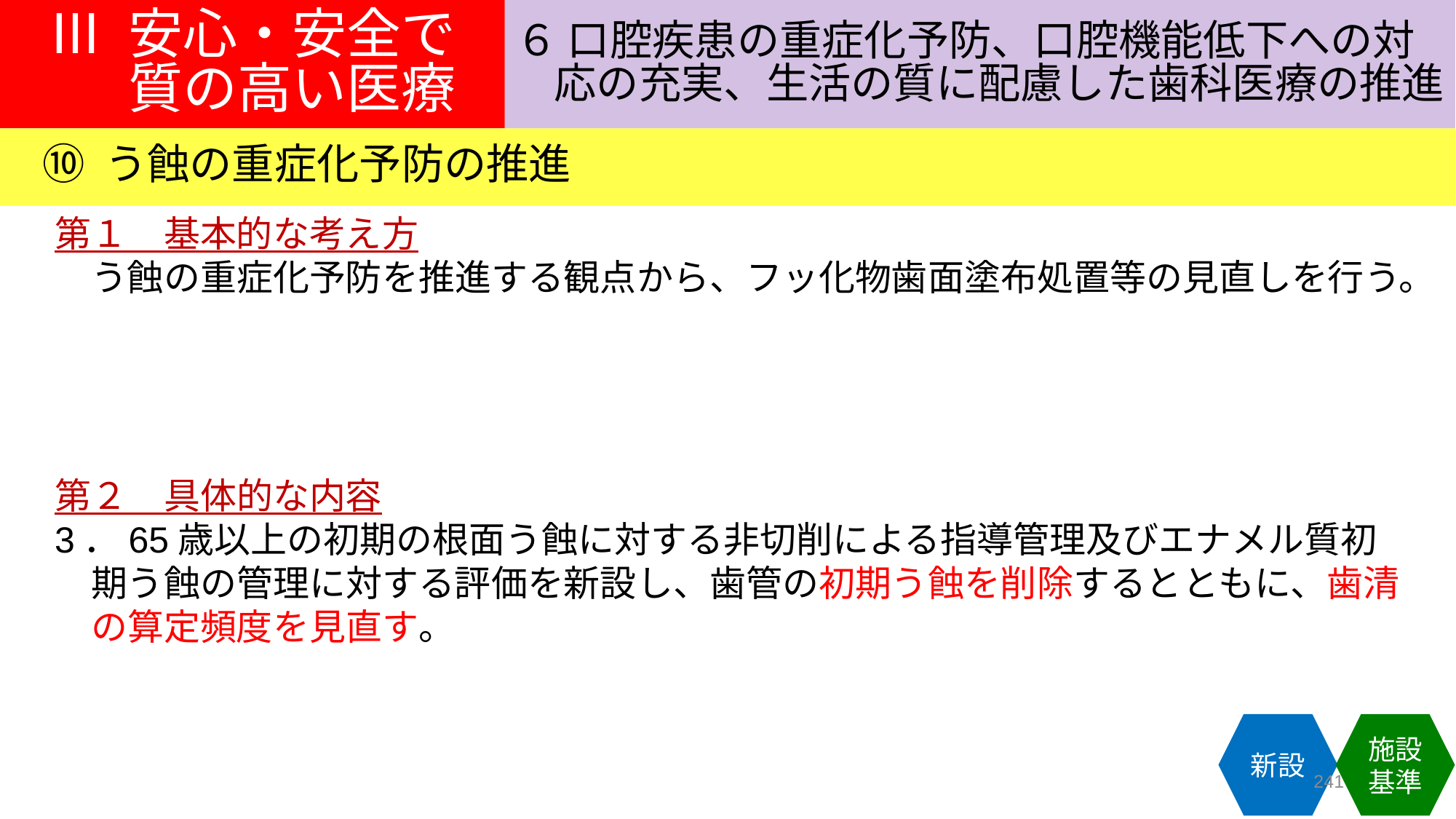

Ⅲ 安心・安全で
質の高い医療
６ 口腔疾患の重症化予防、口腔機能低下への対
応の充実、生活の質に配慮した歯科医療の推進
⑩ う蝕の重症化予防の推進
第１　基本的な考え方
　う蝕の重症化予防を推進する観点から、フッ化物歯面塗布処置等の見直しを行う。

第２　具体的な内容
3．65歳以上の初期の根面う蝕に対する非切削による指導管理及びエナメル質初
　期う蝕の管理に対する評価を新設し、歯管の初期う蝕を削除するとともに、歯清
　の算定頻度を見直す。

新設
施設基準
241